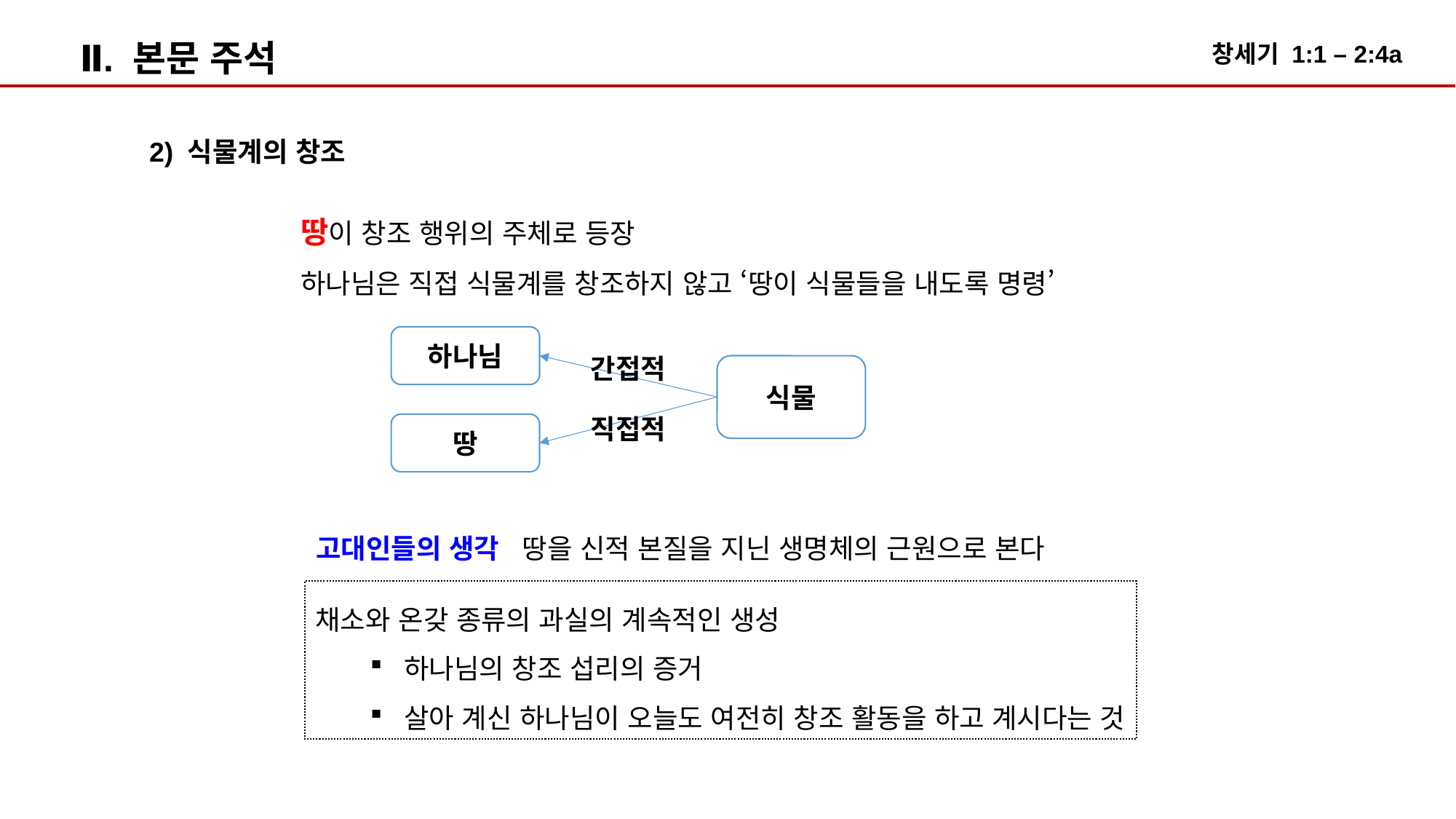

Ⅱ. 본문 주석
2) 식물계의 창조
땅이 창조 행위의 주체로 등장
하나님은 직접 식물계를 창조하지 않고 ‘땅이 식물들을 내도록 명령’
하나님
간접적
식물
직접적
땅
고대인들의 생각   땅을 신적 본질을 지닌 생명체의 근원으로 본다
채소와 온갖 종류의 과실의 계속적인 생성
하나님의 창조 섭리의 증거
살아 계신 하나님이 오늘도 여전히 창조 활동을 하고 계시다는 것